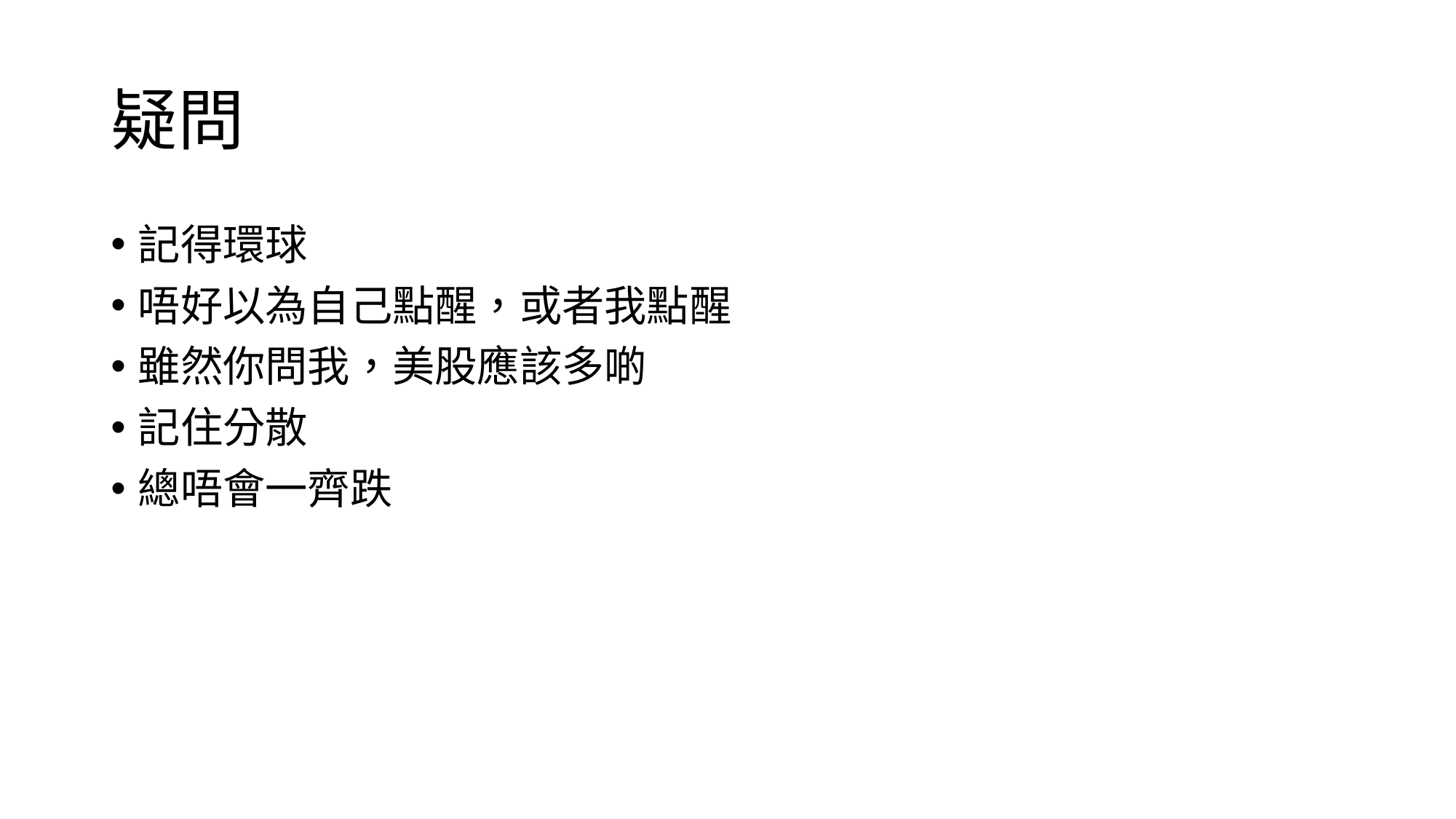

# 疑問
記得環球
唔好以為自己點醒，或者我點醒
雖然你問我，美股應該多啲
記住分散
總唔會一齊跌